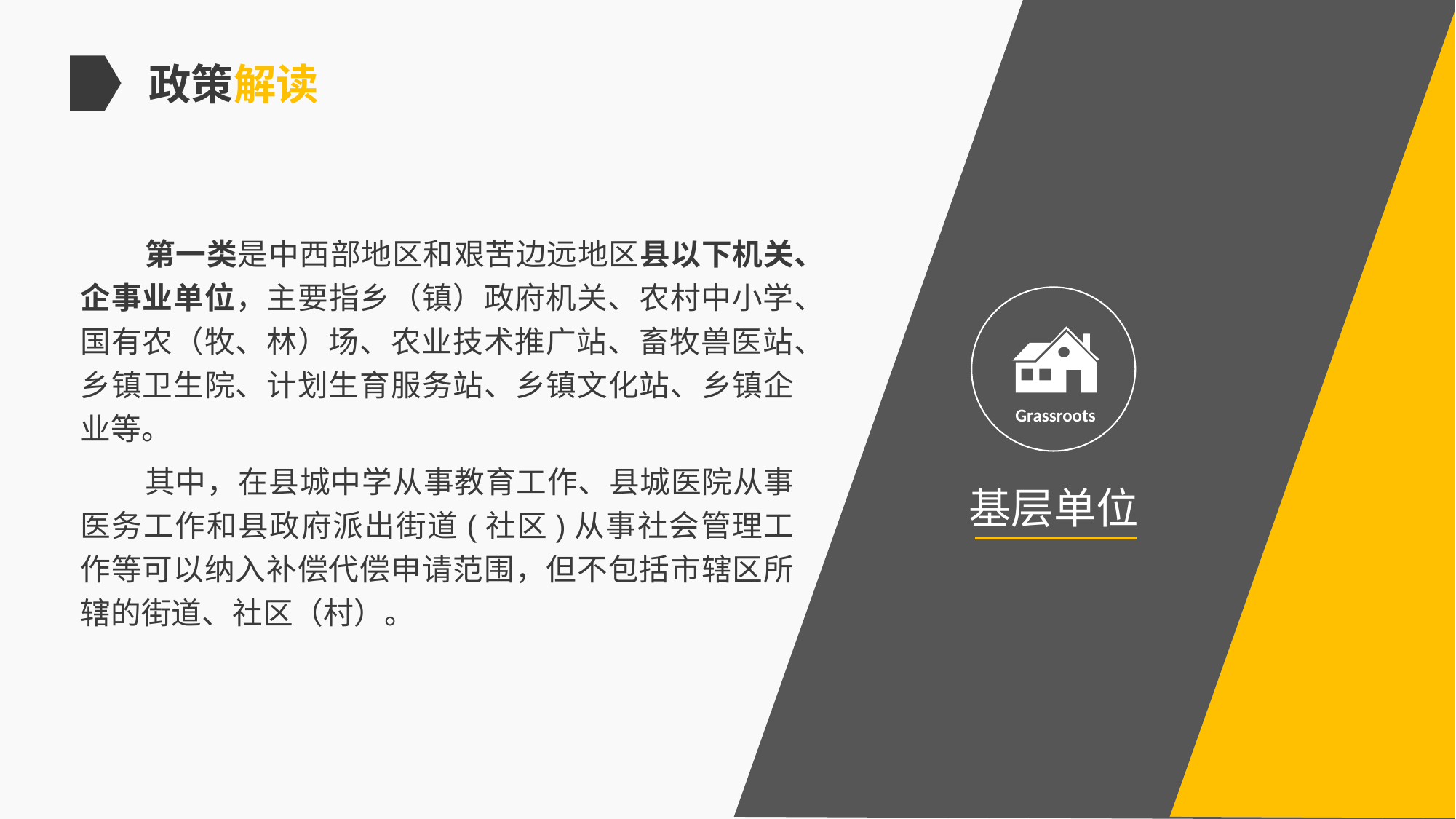

政策解读

第一类是中西部地区和艰苦边远地区县以下机关、企事业单位，主要指乡（镇）政府机关、农村中小学、国有农（牧、林）场、农业技术推广站、畜牧兽医站、乡镇卫生院、计划生育服务站、乡镇文化站、乡镇企业等。
其中，在县城中学从事教育工作、县城医院从事医务工作和县政府派出街道(社区)从事社会管理工作等可以纳入补偿代偿申请范围，但不包括市辖区所辖的街道、社区（村）。

Grassroots
基层单位